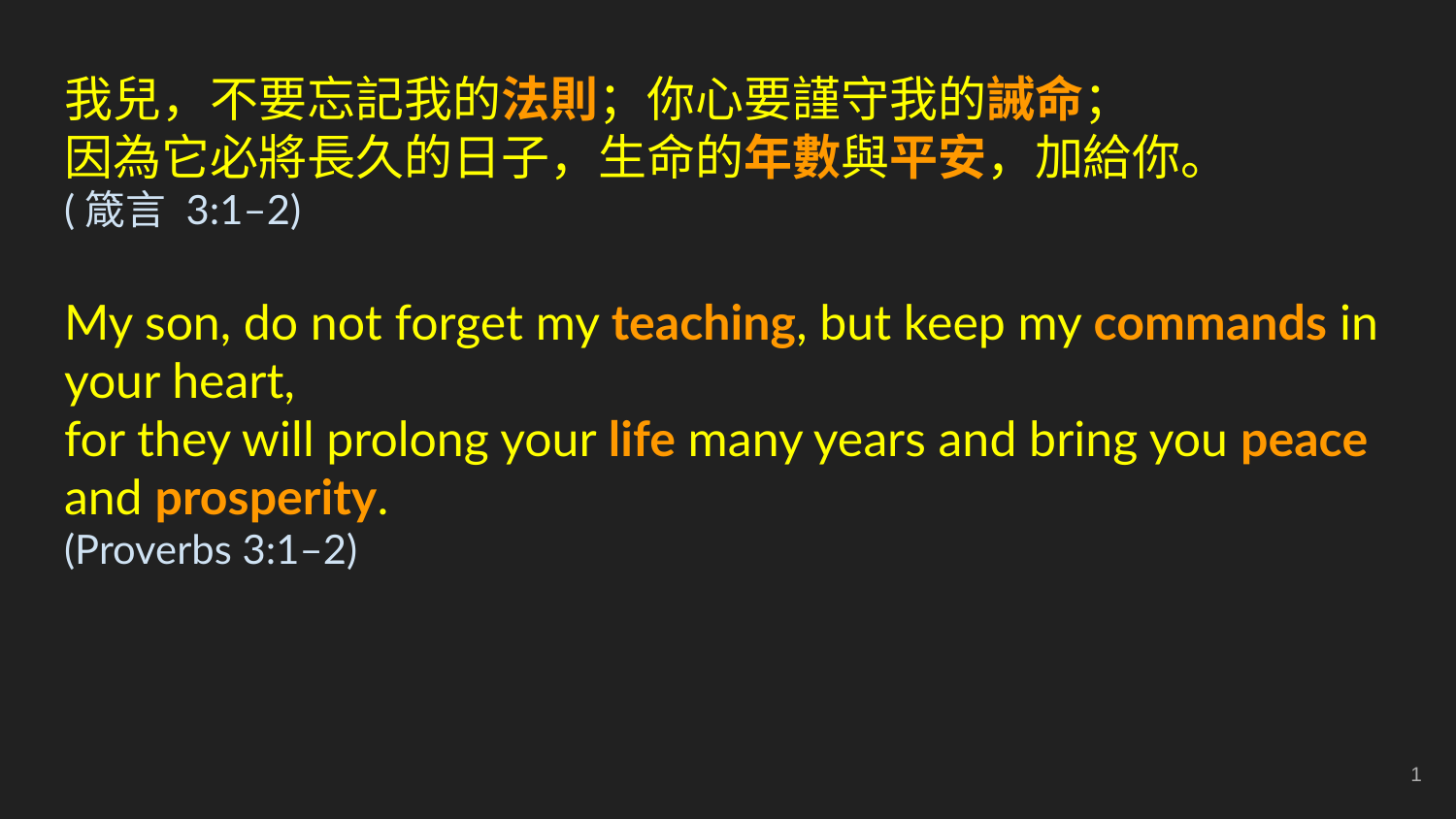

我兒，不要忘記我的法則；你心要謹守我的誡命；
因為它必將長久的日子，生命的年數與平安，加給你。
(箴言 3:1–2)

My son, do not forget my teaching, but keep my commands in your heart,
for they will prolong your life many years and bring you peace and prosperity.
(Proverbs 3:1–2)
1